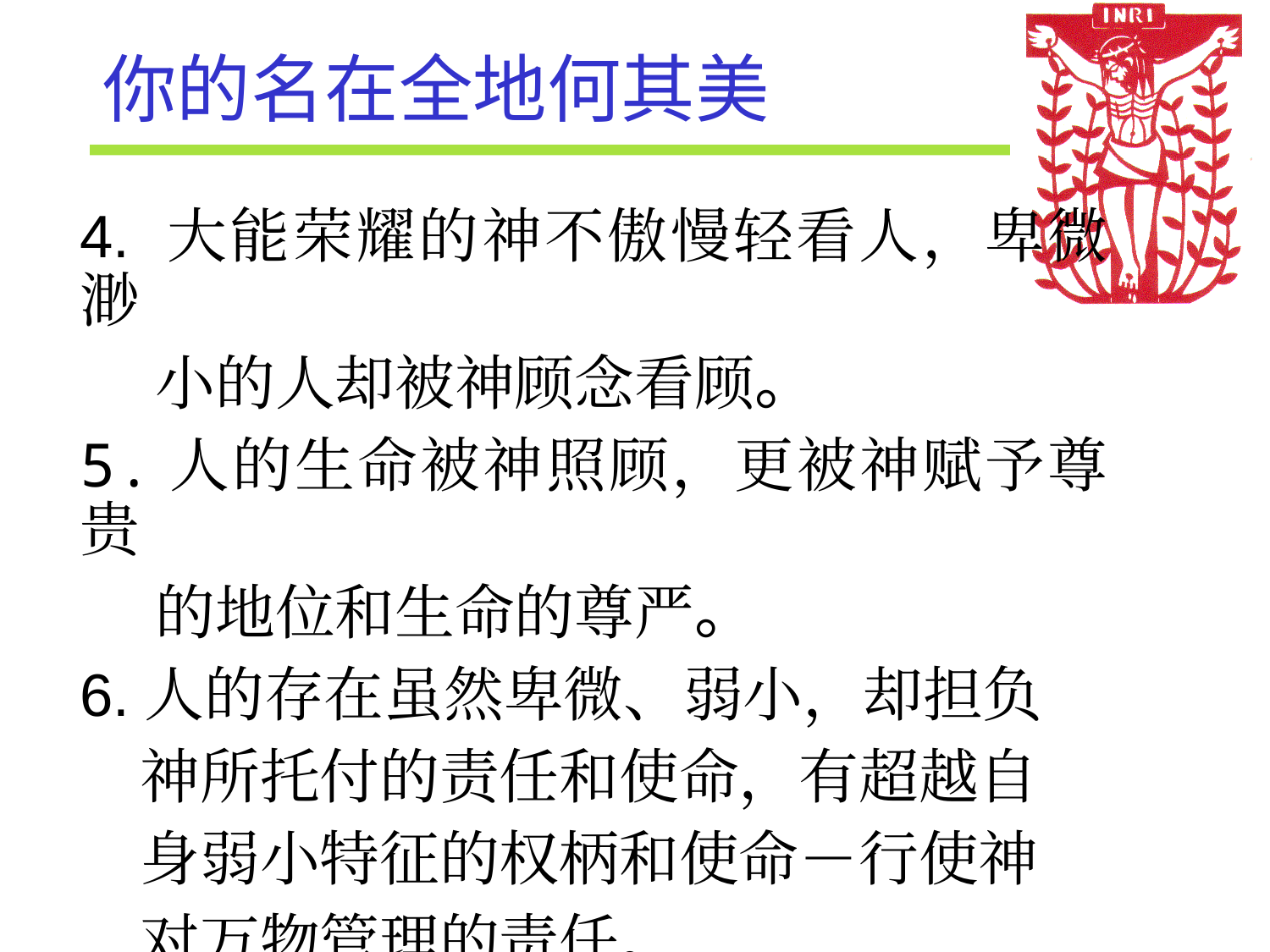

# 你的名在全地何其美

4. 大能荣耀的神不傲慢轻看人，卑微渺
    小的人却被神顾念看顾。
5.人的生命被神照顾，更被神赋予尊贵
    的地位和生命的尊严。
6.人的存在虽然卑微、弱小，却担负
   神所托付的责任和使命，有超越自
   身弱小特征的权柄和使命－行使神
   对万物管理的责任。